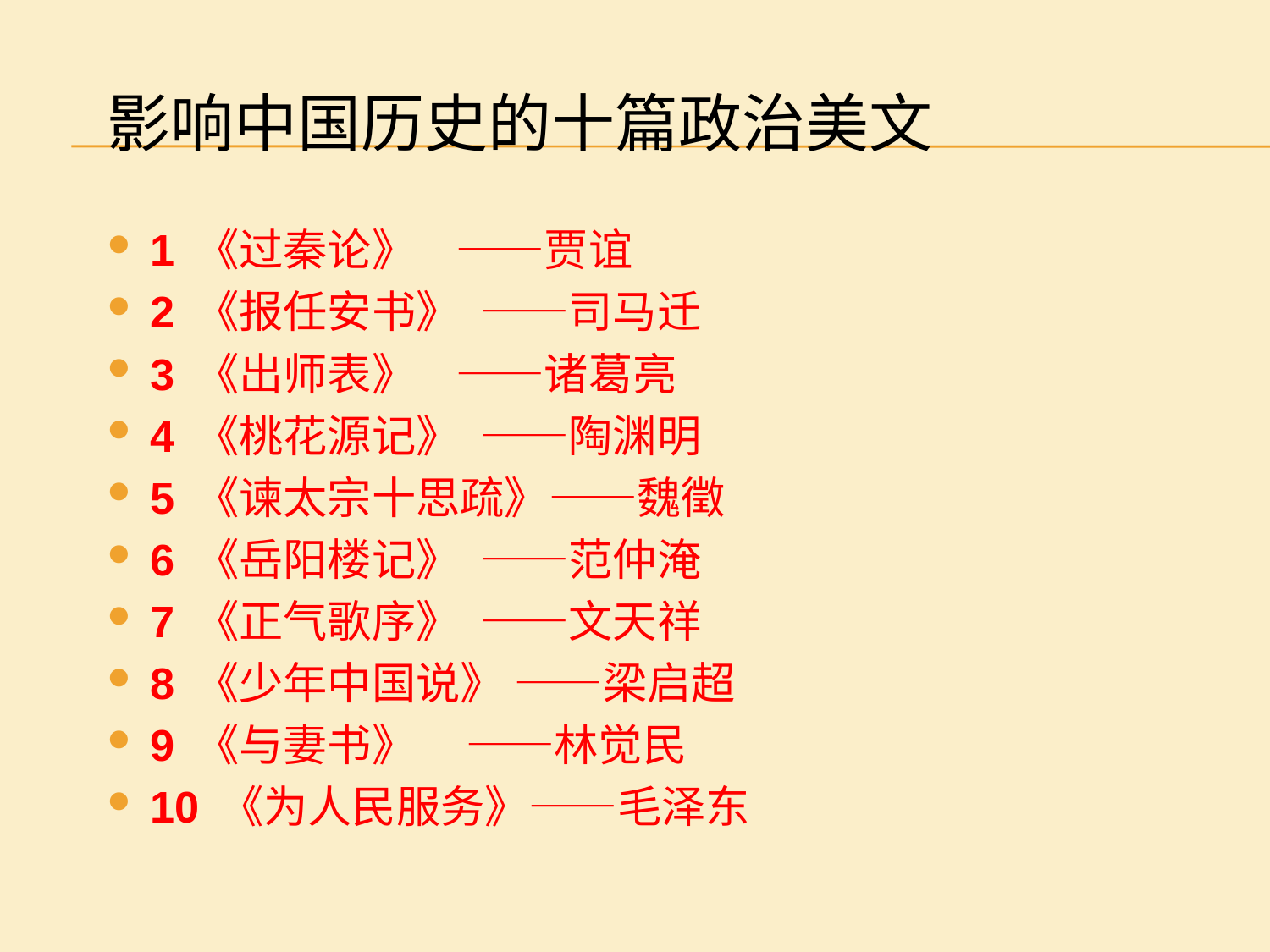

# 影响中国历史的十篇政治美文
1 《过秦论》    ——贾谊
2 《报任安书》  ——司马迁
3 《出师表》    ——诸葛亮
4 《桃花源记》  ——陶渊明
5 《谏太宗十思疏》——魏徵
6 《岳阳楼记》  ——范仲淹
7 《正气歌序》  ——文天祥
8 《少年中国说》 ——梁启超
9 《与妻书》     ——林觉民
10 《为人民服务》——毛泽东